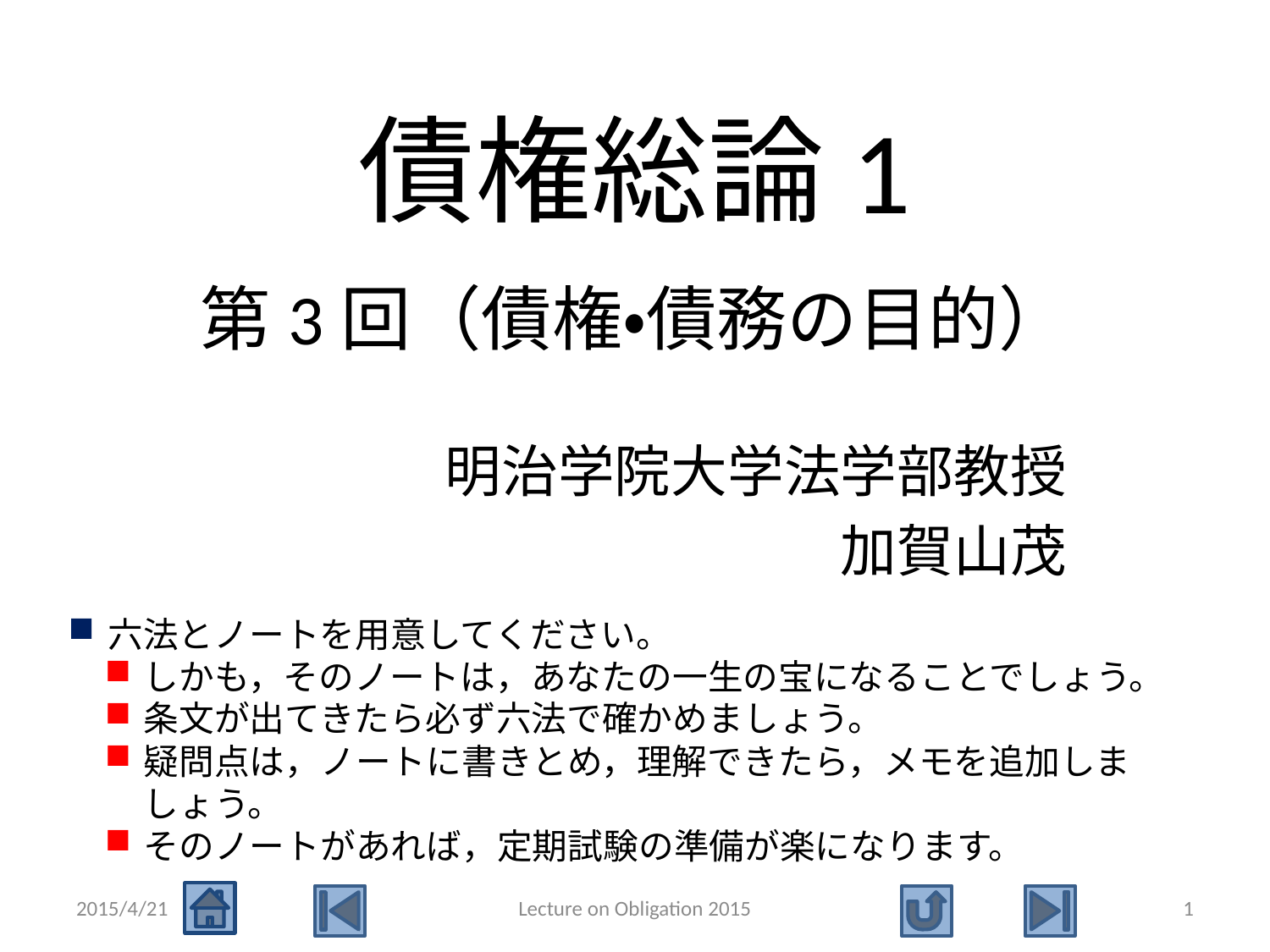

# 債権総論1 第3回（債権・債務の目的）
明治学院大学法学部教授
加賀山茂
六法とノートを用意してください。
しかも，そのノートは，あなたの一生の宝になることでしょう。
条文が出てきたら必ず六法で確かめましょう。
疑問点は，ノートに書きとめ，理解できたら，メモを追加しましょう。
そのノートがあれば，定期試験の準備が楽になります。
2015/4/21
Lecture on Obligation 2015
1